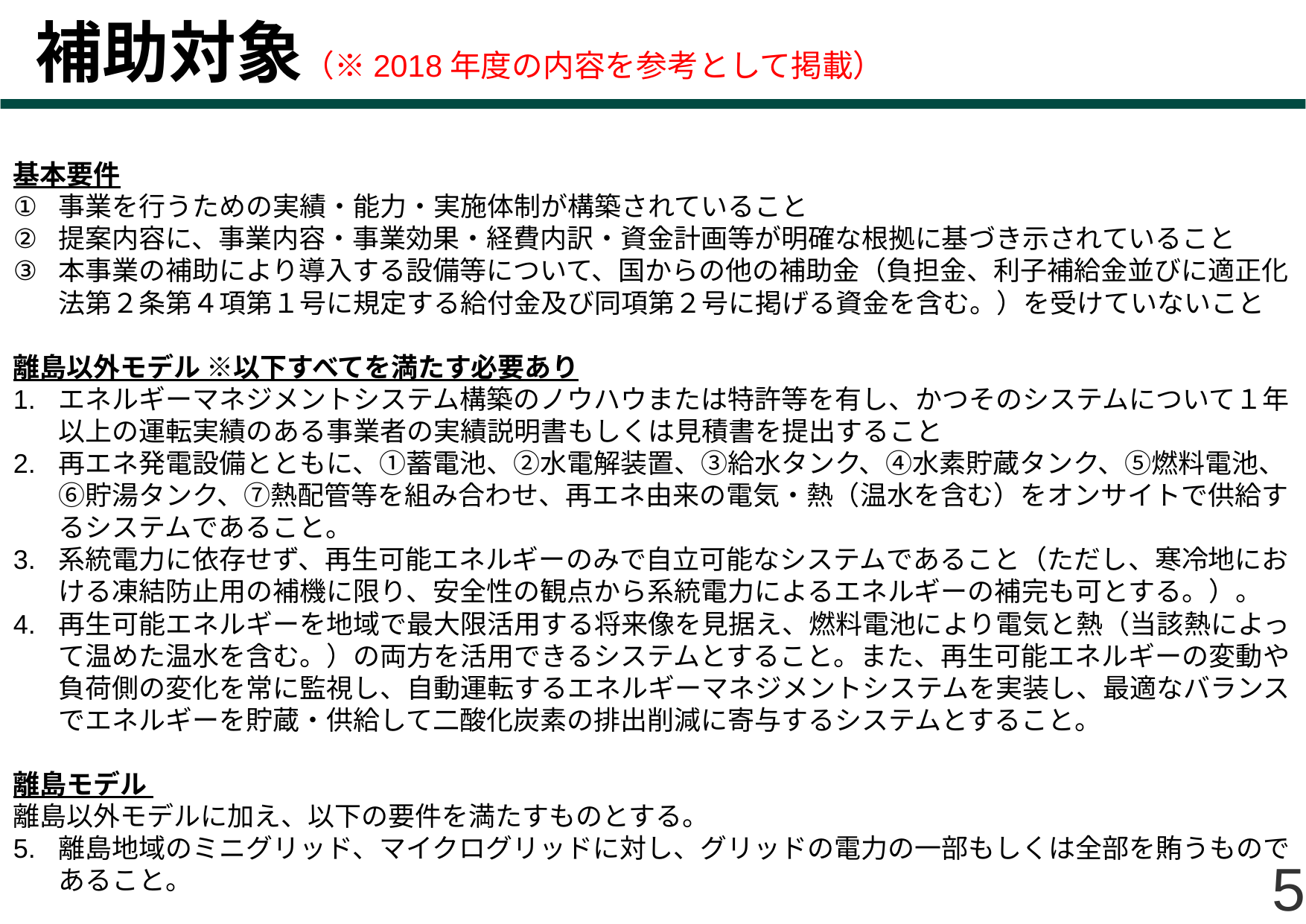

# 補助対象（※2018年度の内容を参考として掲載）
基本要件
事業を行うための実績・能力・実施体制が構築されていること
提案内容に、事業内容・事業効果・経費内訳・資金計画等が明確な根拠に基づき示されていること
本事業の補助により導入する設備等について、国からの他の補助金（負担金、利子補給金並びに適正化法第２条第４項第１号に規定する給付金及び同項第２号に掲げる資金を含む。）を受けていないこと

離島以外モデル ※以下すべてを満たす必要あり
エネルギーマネジメントシステム構築のノウハウまたは特許等を有し、かつそのシステムについて１年以上の運転実績のある事業者の実績説明書もしくは見積書を提出すること
再エネ発電設備とともに、①蓄電池、②水電解装置、③給水タンク、④水素貯蔵タンク、⑤燃料電池、⑥貯湯タンク、⑦熱配管等を組み合わせ、再エネ由来の電気・熱（温水を含む）をオンサイトで供給するシステムであること。
系統電力に依存せず、再生可能エネルギーのみで自立可能なシステムであること（ただし、寒冷地における凍結防止用の補機に限り、安全性の観点から系統電力によるエネルギーの補完も可とする。）。
再生可能エネルギーを地域で最大限活用する将来像を見据え、燃料電池により電気と熱（当該熱によって温めた温水を含む。）の両方を活用できるシステムとすること。また、再生可能エネルギーの変動や負荷側の変化を常に監視し、自動運転するエネルギーマネジメントシステムを実装し、最適なバランスでエネルギーを貯蔵・供給して二酸化炭素の排出削減に寄与するシステムとすること。

離島モデル
離島以外モデルに加え、以下の要件を満たすものとする。
離島地域のミニグリッド、マイクログリッドに対し、グリッドの電力の一部もしくは全部を賄うものであること。